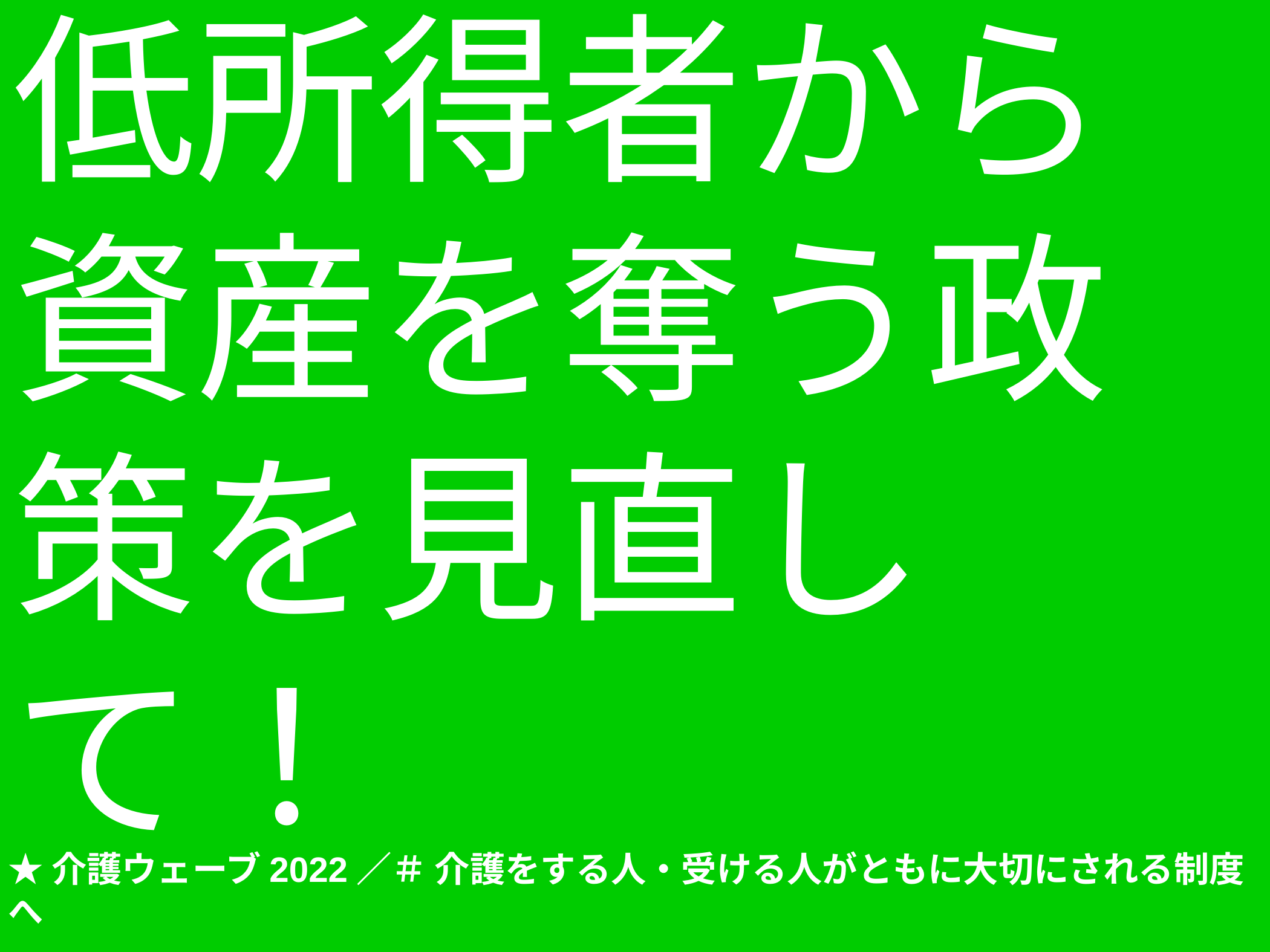

低所得者から
資産を奪う政策を見直して！
★介護ウェーブ2022／＃ 介護をする人・受ける人がともに大切にされる制度へ